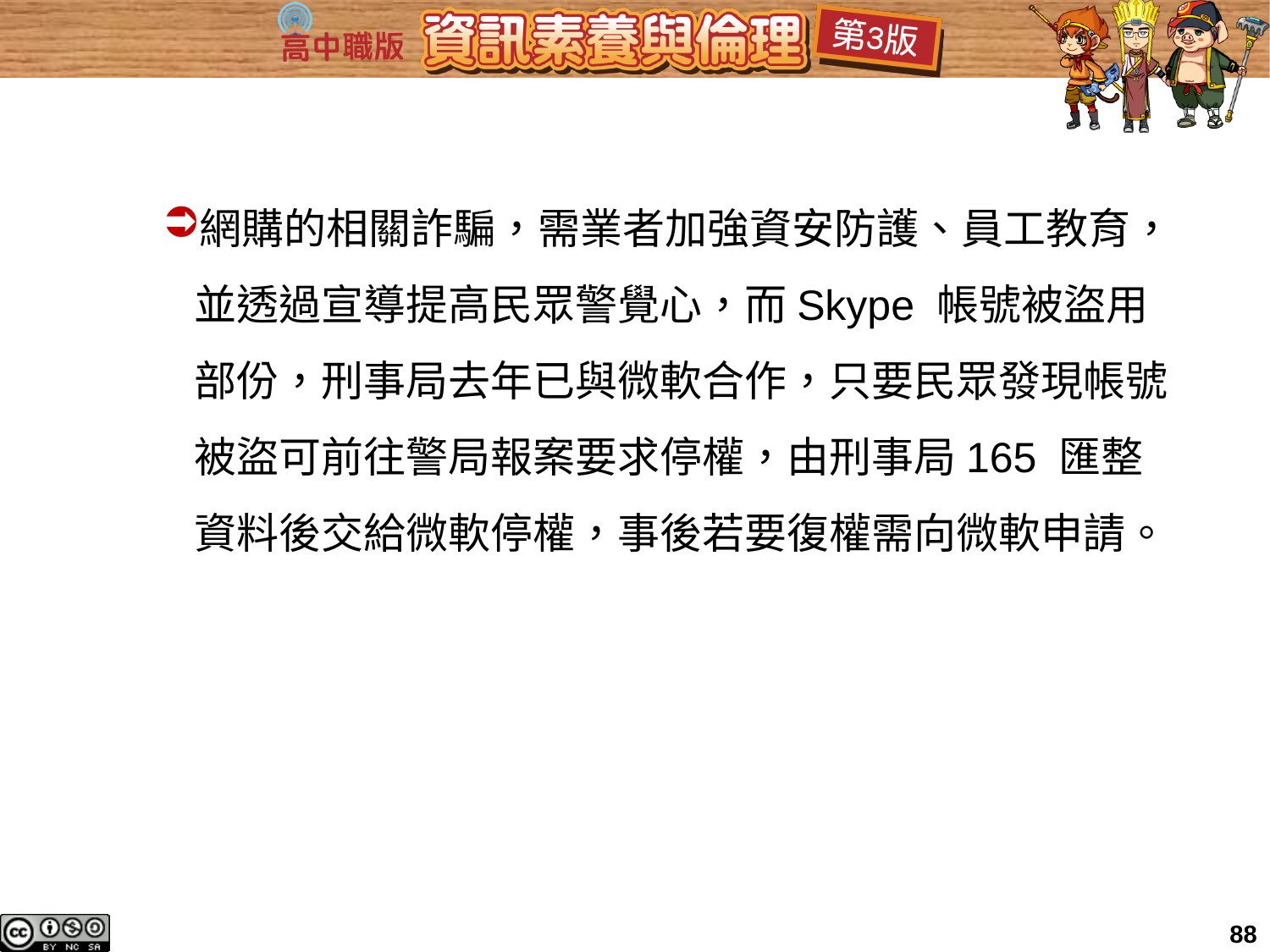

網購的相關詐騙，需業者加強資安防護、員工教育，並透過宣導提高民眾警覺心，而Skype 帳號被盜用部份，刑事局去年已與微軟合作，只要民眾發現帳號被盜可前往警局報案要求停權，由刑事局165 匯整資料後交給微軟停權，事後若要復權需向微軟申請。
88